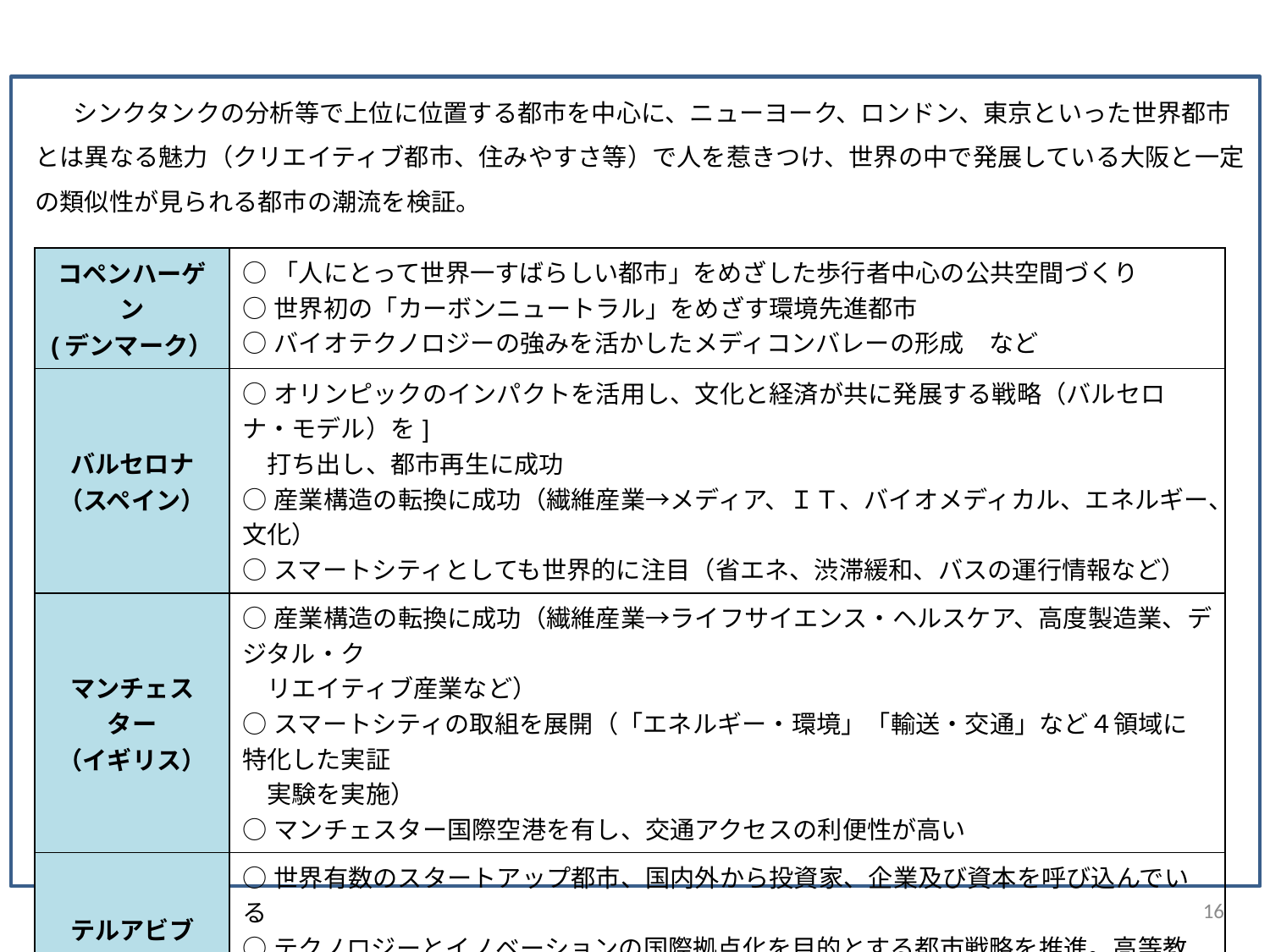

シンクタンクの分析等で上位に位置する都市を中心に、ニューヨーク、ロンドン、東京といった世界都市とは異なる魅力（クリエイティブ都市、住みやすさ等）で人を惹きつけ、世界の中で発展している大阪と一定の類似性が見られる都市の潮流を検証。

| コペンハーゲン (デンマーク） | ○「人にとって世界一すばらしい都市」をめざした歩行者中心の公共空間づくり ○世界初の「カーボンニュートラル」をめざす環境先進都市　 ○バイオテクノロジーの強みを活かしたメディコンバレーの形成　など |
| --- | --- |
| バルセロナ （スペイン） | ○オリンピックのインパクトを活用し、文化と経済が共に発展する戦略（バルセロナ・モデル）を] 　打ち出し、都市再生に成功 ○産業構造の転換に成功（繊維産業→メディア、ＩＴ、バイオメディカル、エネルギー、文化）　 ○スマートシティとしても世界的に注目（省エネ、渋滞緩和、バスの運行情報など） |
| マンチェスター （イギリス） | ○産業構造の転換に成功（繊維産業→ライフサイエンス・ヘルスケア、高度製造業、デジタル・ク 　リエイティブ産業など） ○スマートシティの取組を展開（「エネルギー・環境」「輸送・交通」など４領域に特化した実証 　実験を実施） ○マンチェスター国際空港を有し、交通アクセスの利便性が高い |
| テルアビブ （イスラエル） | ○世界有数のスタートアップ都市、国内外から投資家、企業及び資本を呼び込んでいる ○テクノロジーとイノベーションの国際拠点化を目的とする都市戦略を推進。高等教育機関、研 　究開発機関、主要テクノロジー企業、新興の創造部門などが市及び国と連携 〇国内需要が限られているため海外展開を強く意識 |
16